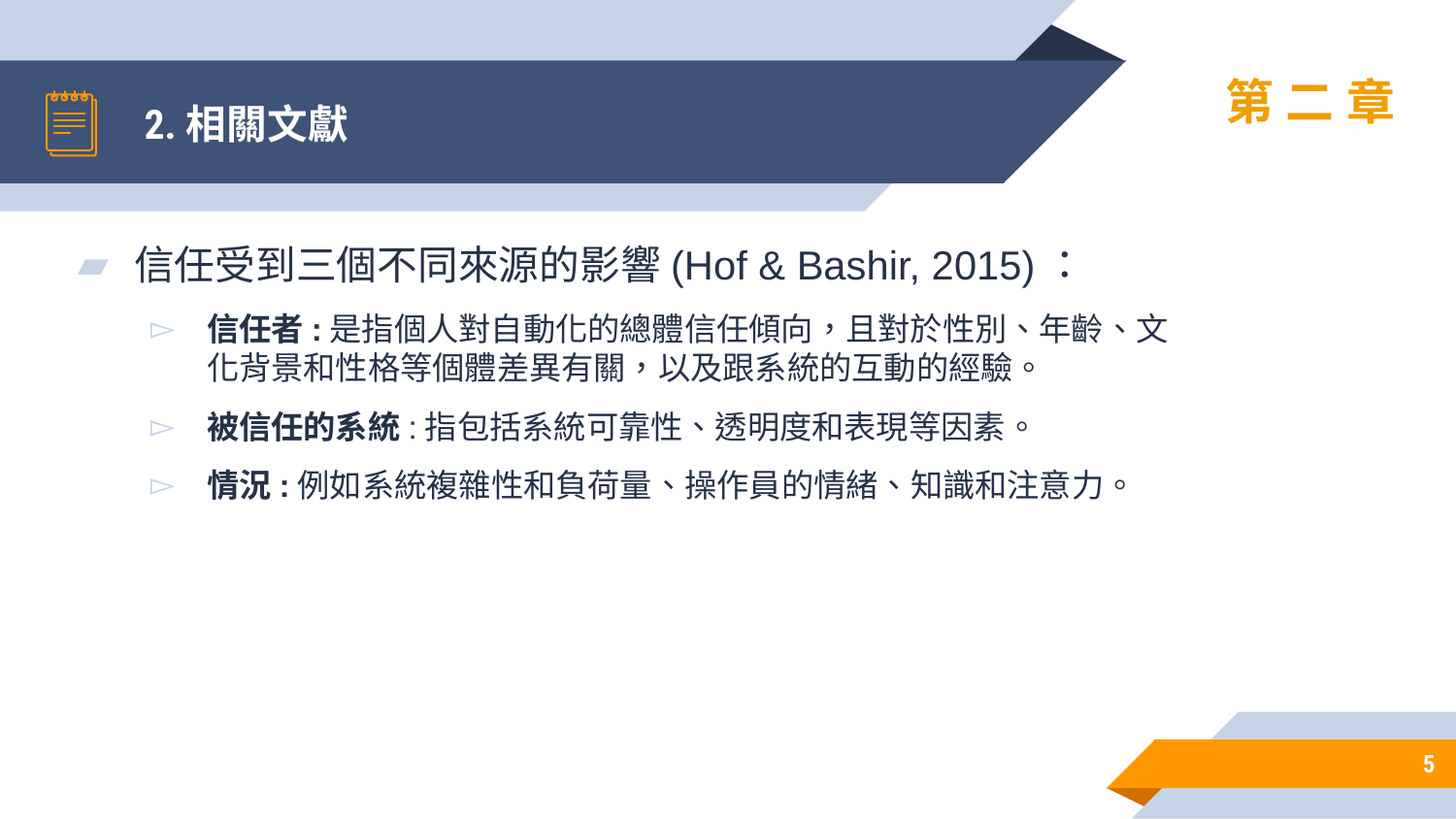

# 2.相關文獻
第二章

信任受到三個不同來源的影響(Hof & Bashir, 2015)：
信任者:是指個人對自動化的總體信任傾向，且對於性別、年齡、文化背景和性格等個體差異有關，以及跟系統的互動的經驗。
被信任的系統:指包括系統可靠性、透明度和表現等因素。
情況:例如系統複雜性和負荷量、操作員的情緒、知識和注意力。

5